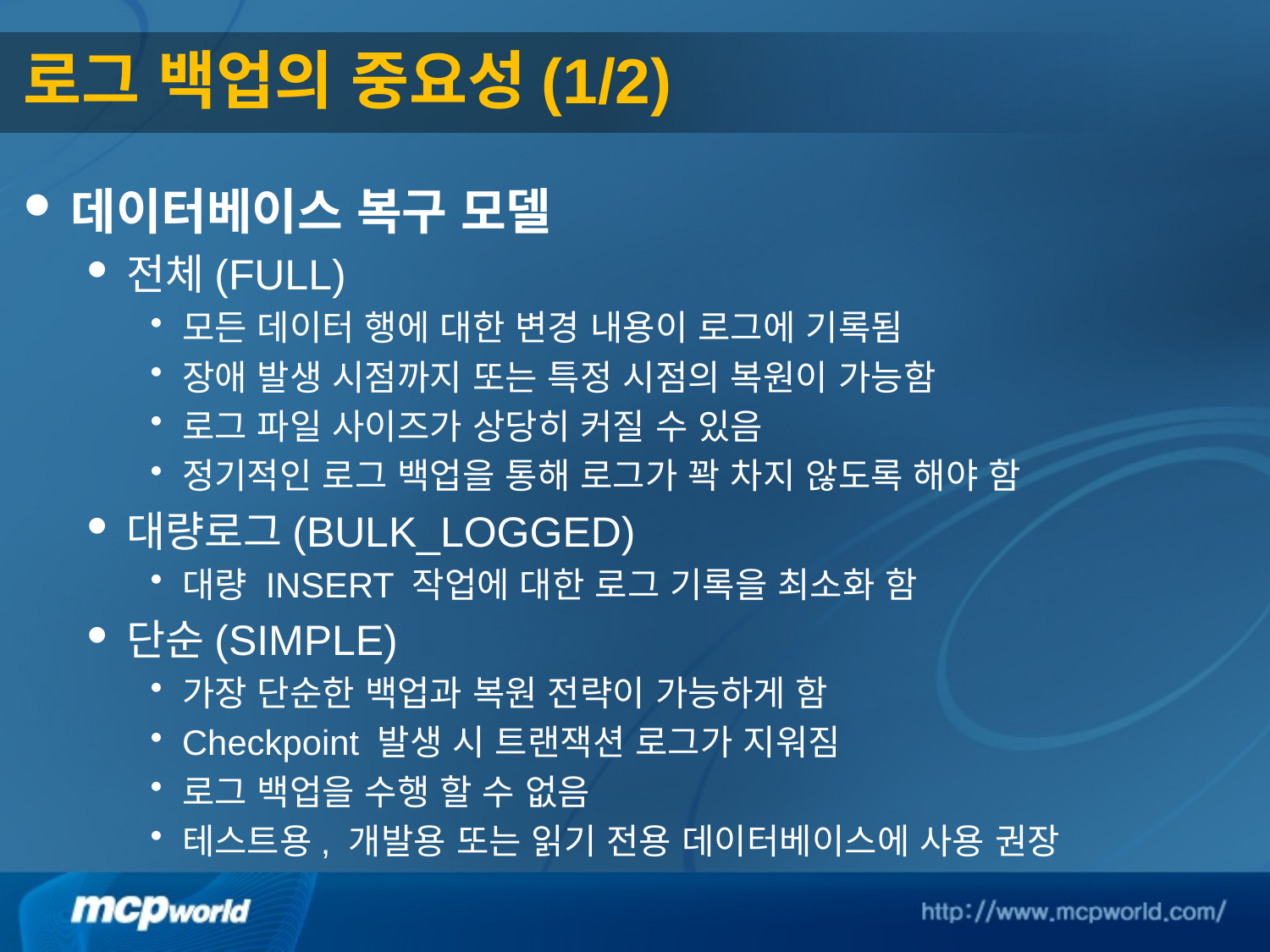

# 로그 백업의 중요성(1/2)
데이터베이스 복구 모델
전체(FULL)
모든 데이터 행에 대한 변경 내용이 로그에 기록됨
장애 발생 시점까지 또는 특정 시점의 복원이 가능함
로그 파일 사이즈가 상당히 커질 수 있음
정기적인 로그 백업을 통해 로그가 꽉 차지 않도록 해야 함
대량로그(BULK_LOGGED)
대량 INSERT 작업에 대한 로그 기록을 최소화 함
단순(SIMPLE)
가장 단순한 백업과 복원 전략이 가능하게 함
Checkpoint 발생 시 트랜잭션 로그가 지워짐
로그 백업을 수행 할 수 없음
테스트용, 개발용 또는 읽기 전용 데이터베이스에 사용 권장